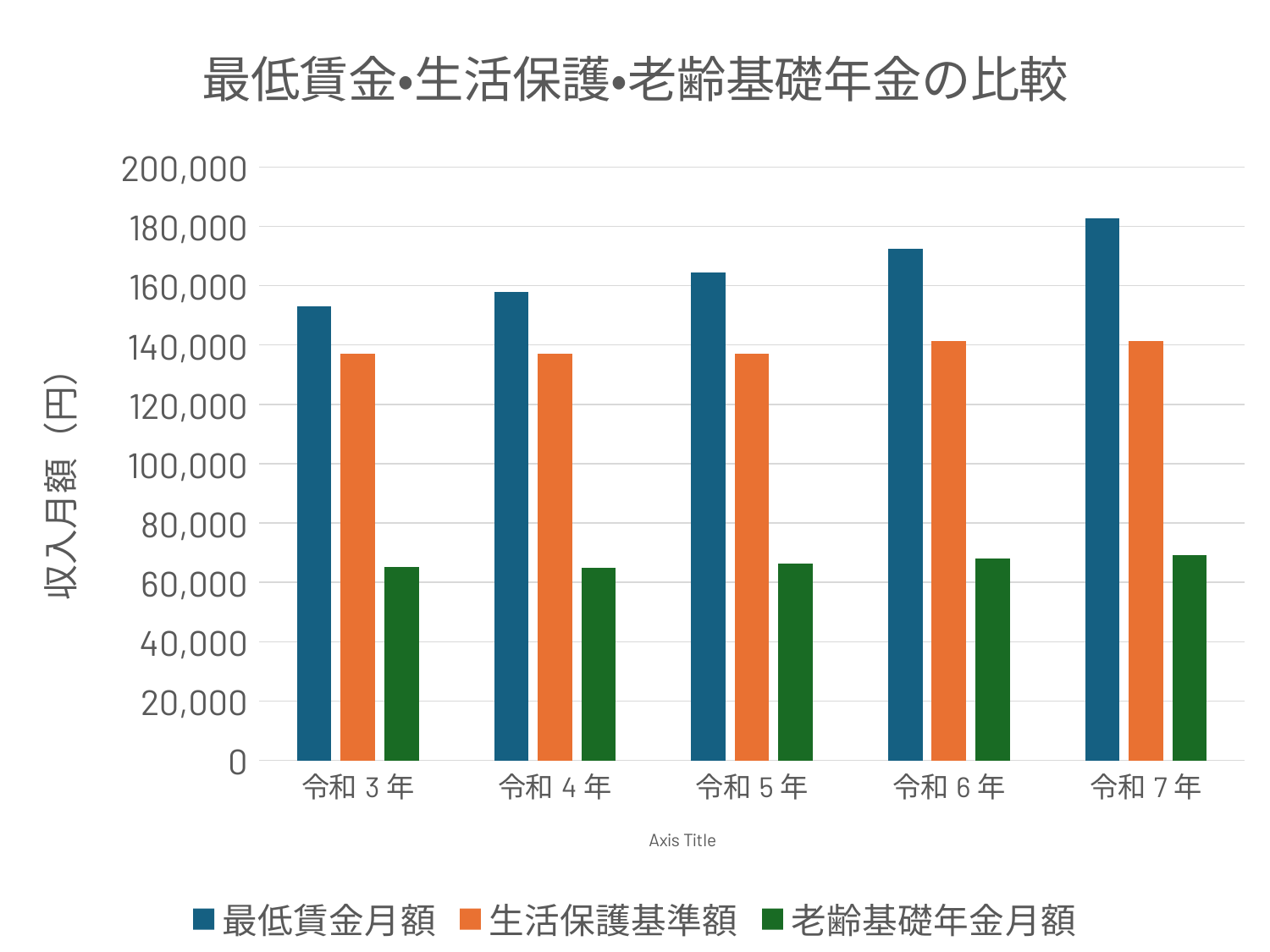

### Chart: 最低賃金・生活保護・老齢基礎年金の比較

| Category | 最低賃金月額 | 生活保護基準額 | 老齢基礎年金月額 |
|---|---|---|---|
| 令和3年 | 152960.0 | 137170.0 | 65075.0 |
| 令和4年 | 157920.0 | 137170.0 | 64816.0 |
| 令和5年 | 164480.0 | 137170.0 | 66250.0 |
| 令和6年 | 172480.0 | 141290.0 | 68000.0 |
| 令和7年 | 182560.0 | 141290.0 | 69308.0 |